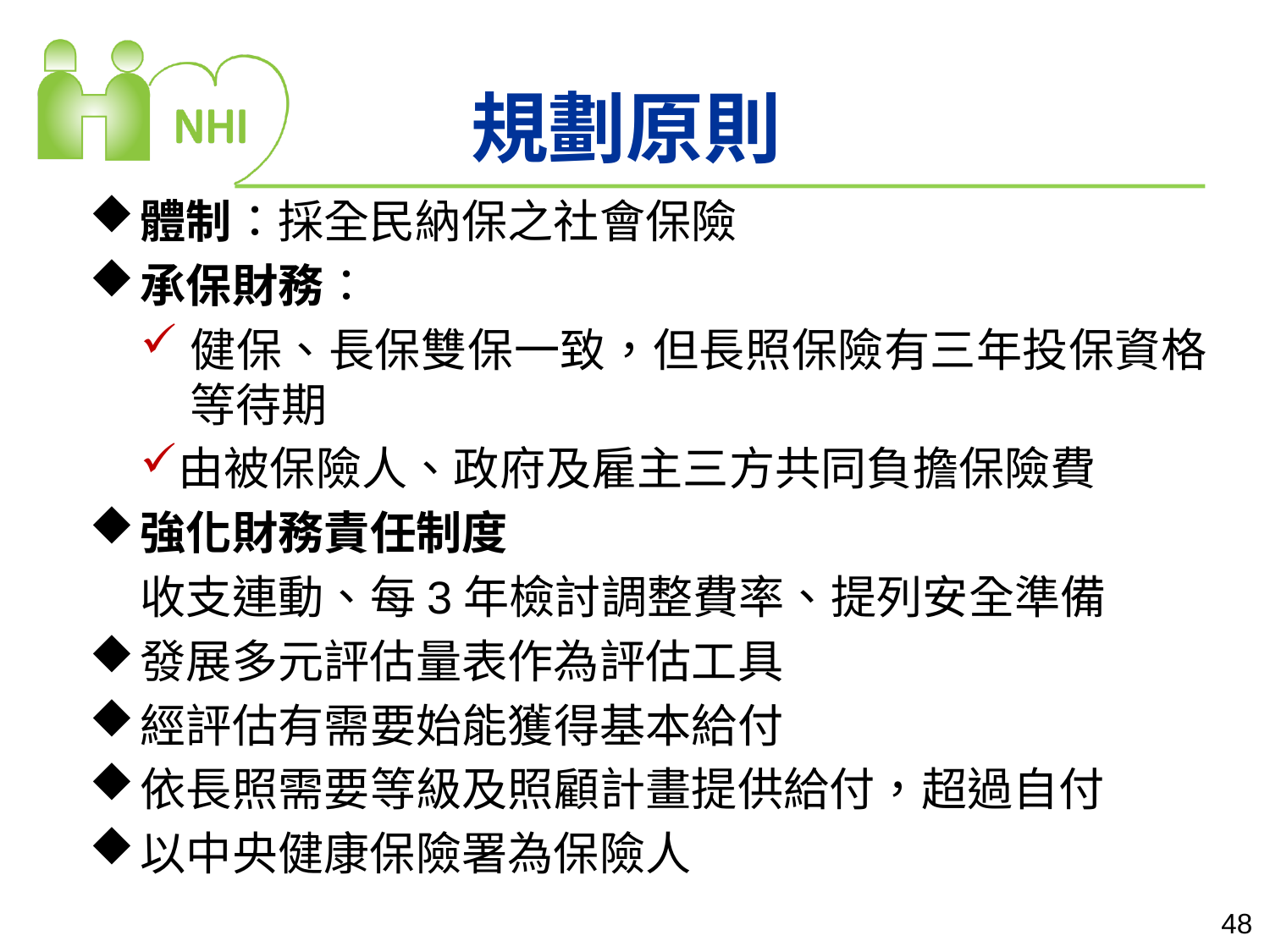

# 規劃原則
體制：採全民納保之社會保險
承保財務：
健保、長保雙保一致，但長照保險有三年投保資格等待期
由被保險人、政府及雇主三方共同負擔保險費
強化財務責任制度
收支連動、每3年檢討調整費率、提列安全準備
發展多元評估量表作為評估工具
經評估有需要始能獲得基本給付
依長照需要等級及照顧計畫提供給付，超過自付
以中央健康保險署為保險人
48